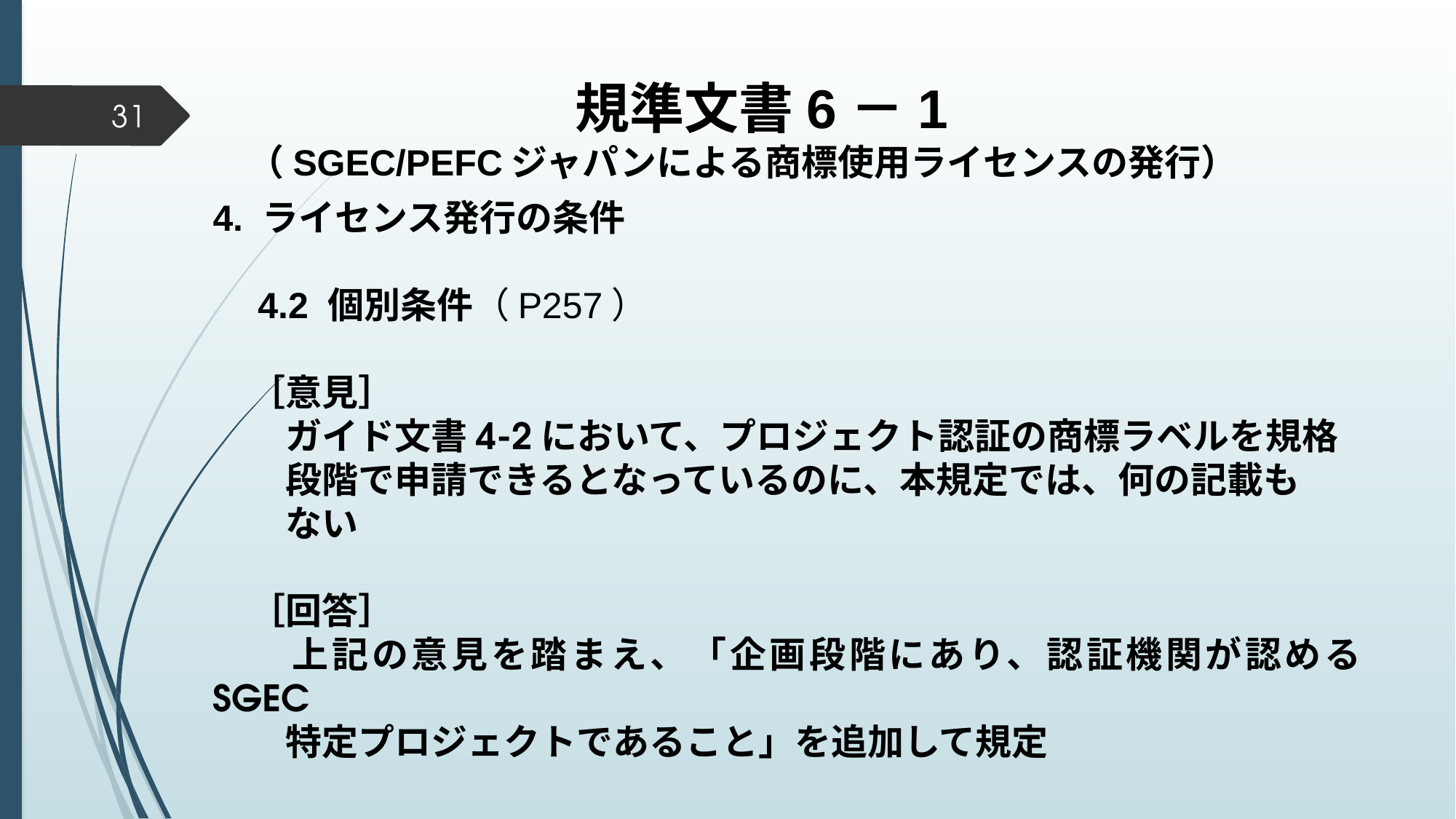

規準文書6－1
（SGEC/PEFCジャパンによる商標使用ライセンスの発行）
31
4. ライセンス発行の条件

　4.2 個別条件（P257）

　［意見］
　　ガイド文書4-2において、プロジェクト認証の商標ラベルを規格
　　段階で申請できるとなっているのに、本規定では、何の記載も
　　ない

　［回答］
　　上記の意見を踏まえ、「企画段階にあり、認証機関が認めるSGEC
　　特定プロジェクトであること」を追加して規定